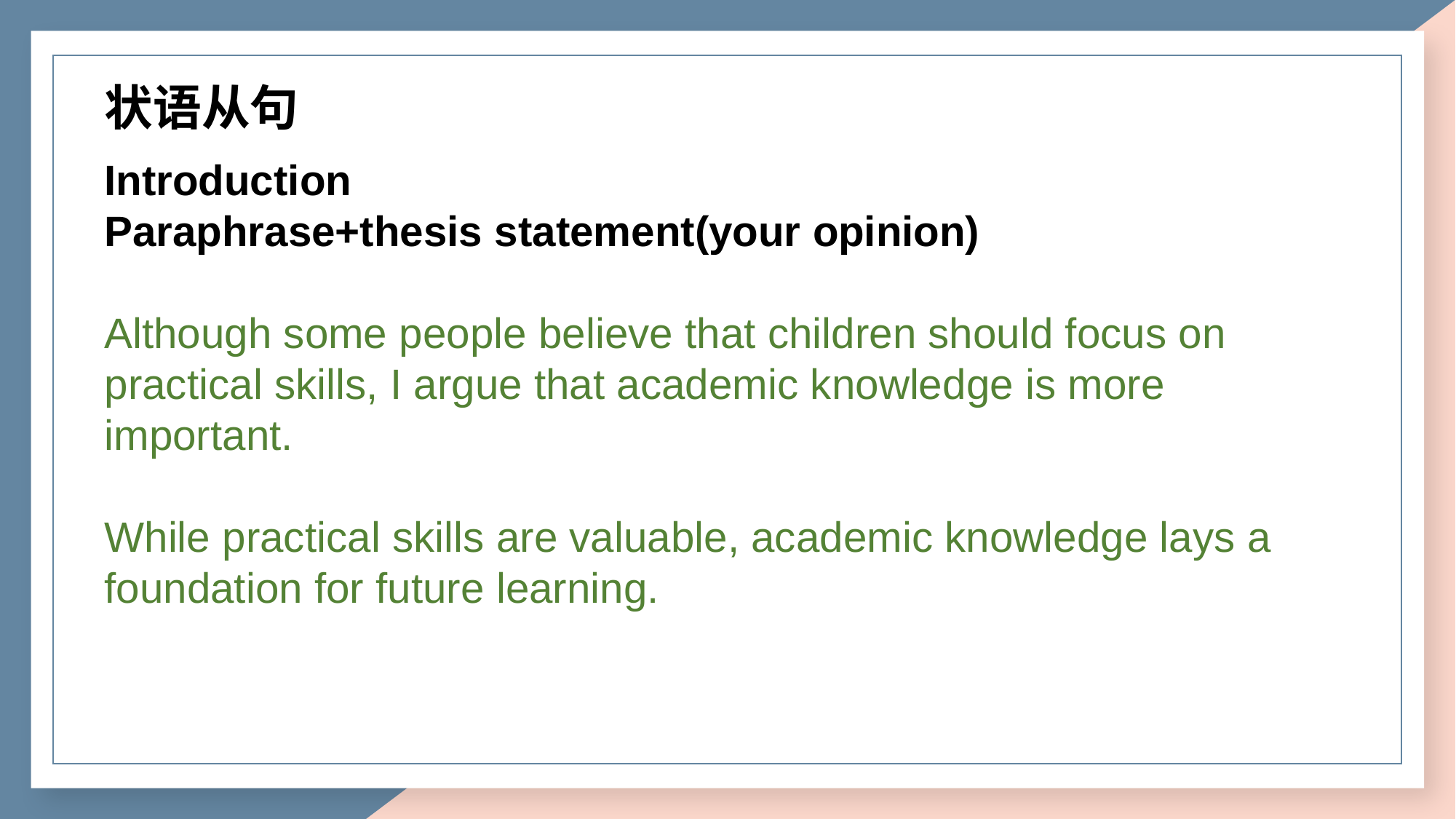

状语从句
Introduction
Paraphrase+thesis statement(your opinion)

Although some people believe that children should focus on practical skills, I argue that academic knowledge is more important.

While practical skills are valuable, academic knowledge lays a foundation for future learning.